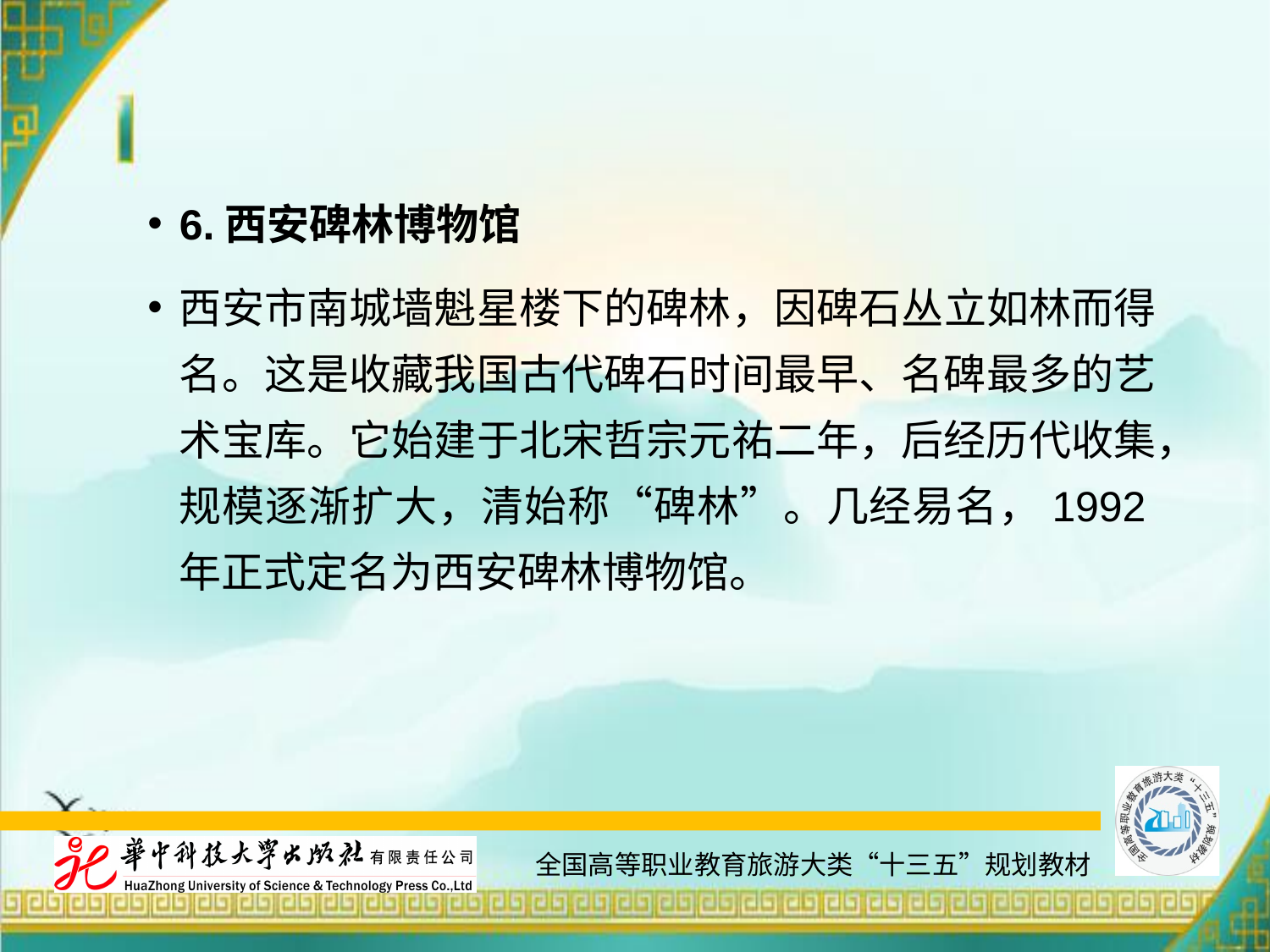

#
6.西安碑林博物馆
西安市南城墙魁星楼下的碑林，因碑石丛立如林而得名。这是收藏我国古代碑石时间最早、名碑最多的艺术宝库。它始建于北宋哲宗元祐二年，后经历代收集，规模逐渐扩大，清始称“碑林”。几经易名，1992年正式定名为西安碑林博物馆。